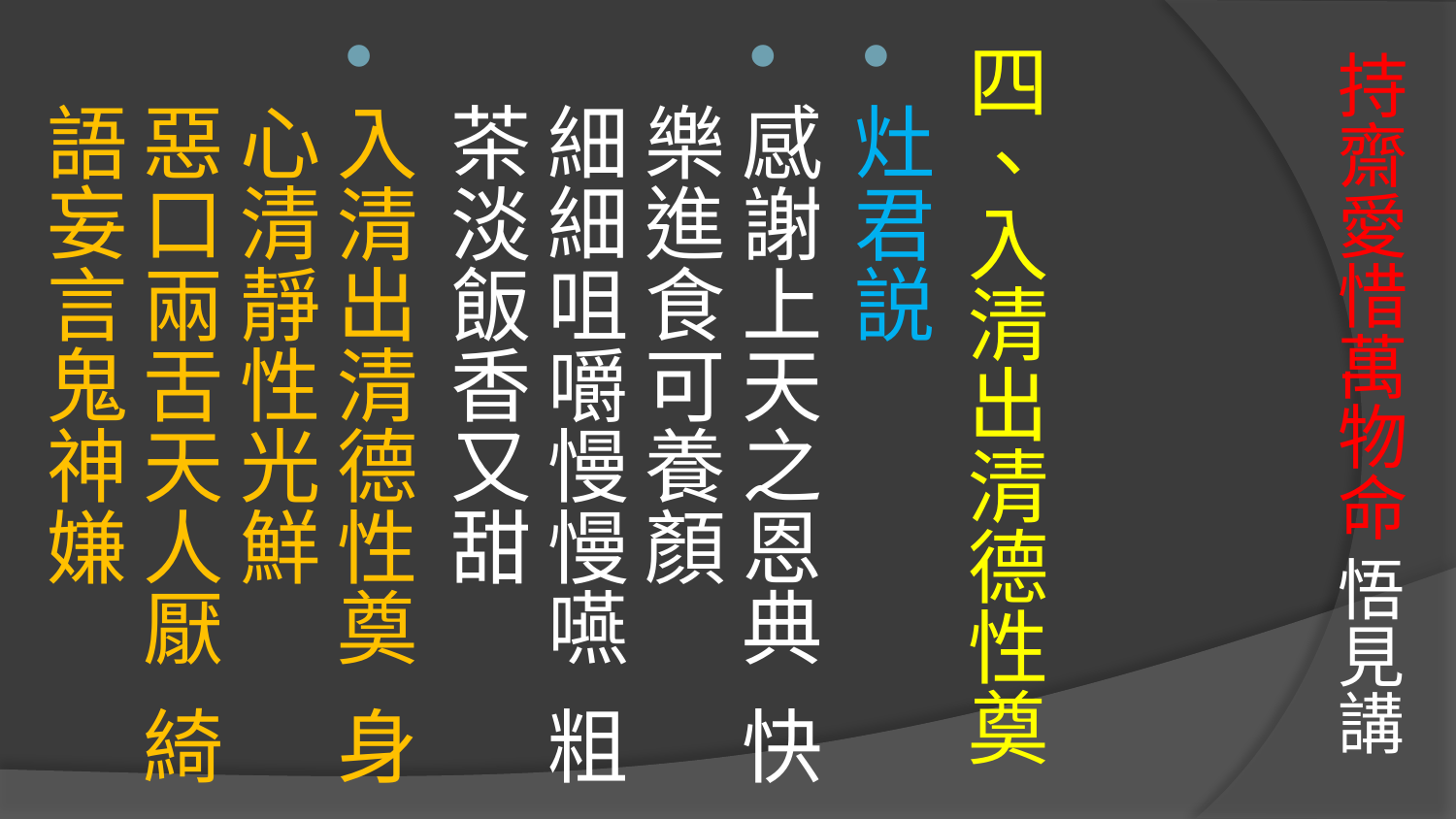

# 持齋愛惜萬物命 悟見講
四、入清出清德性奠
灶君説
感謝上天之恩典  快樂進食可養顏
細細咀嚼慢慢嚥  粗茶淡飯香又甜
入清出清德性奠  身心清靜性光鮮
惡口兩舌天人厭  綺語妄言鬼神嫌